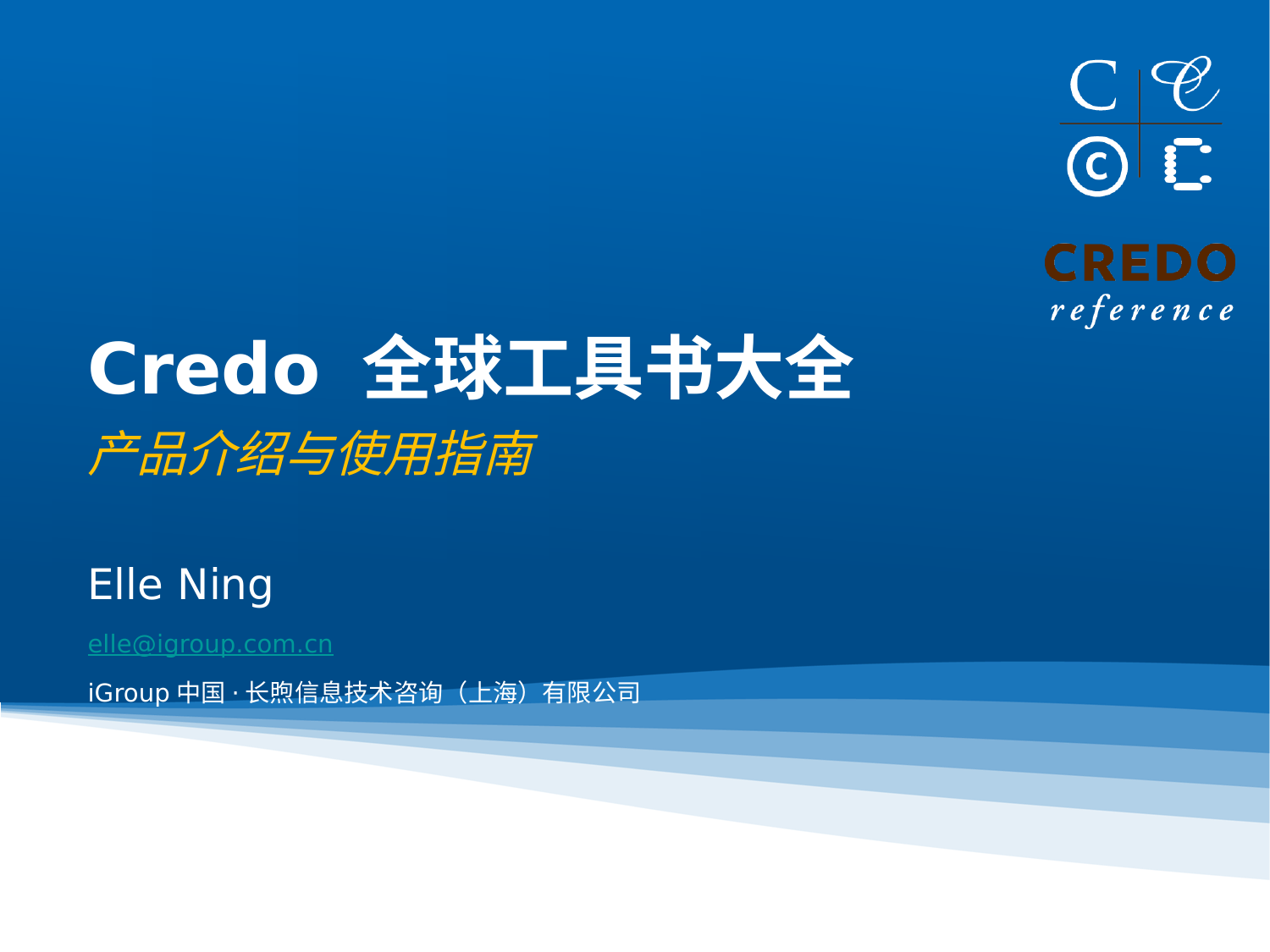

# Credo 全球工具书大全
产品介绍与使用指南
Elle Ning
elle@igroup.com.cn
iGroup中国·长煦信息技术咨询（上海）有限公司